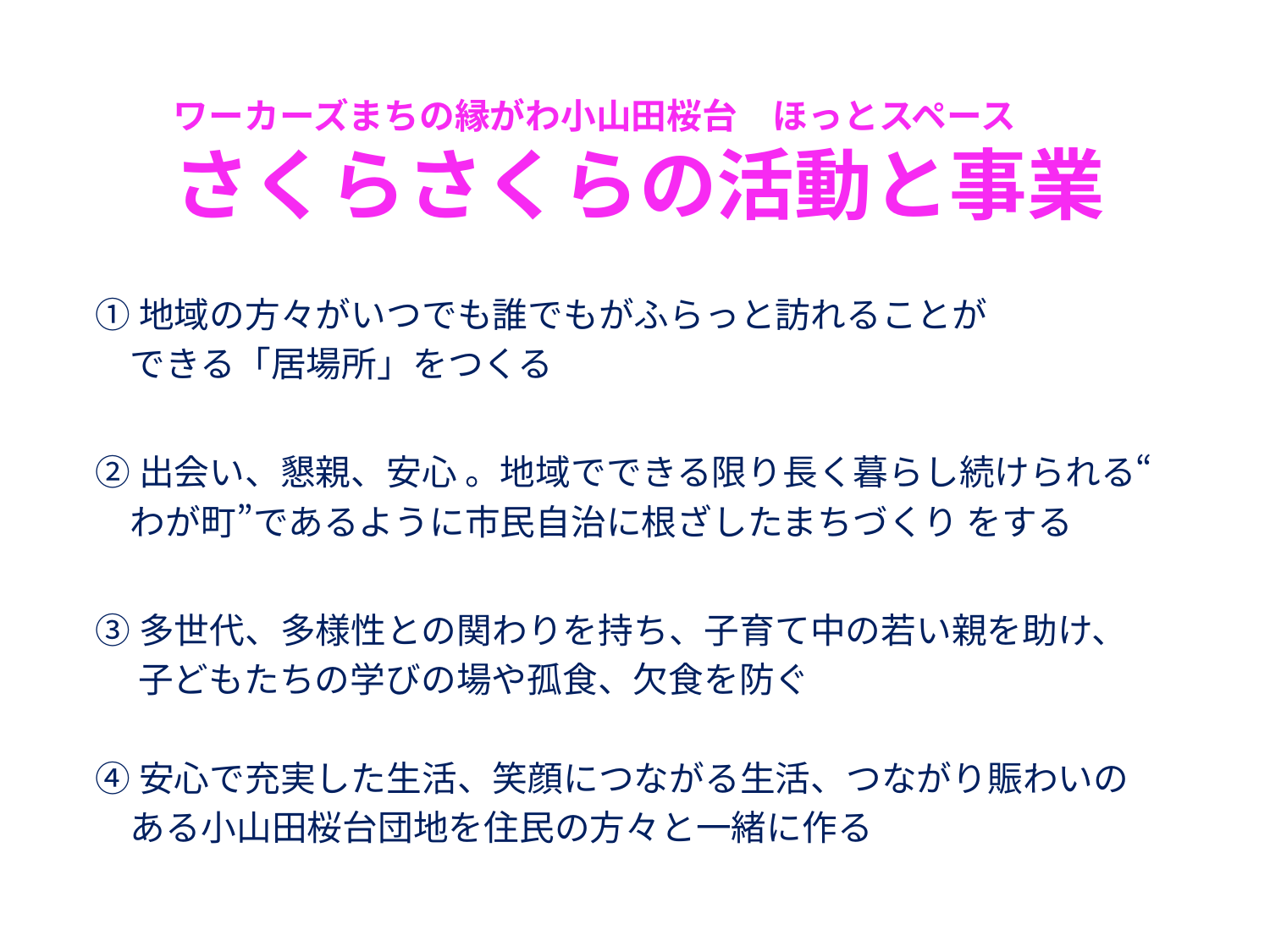

# ワーカーズまちの縁がわ小山田桜台　ほっとスペース 　　　さくらさくらの活動と事業
①地域の方々がいつでも誰でもがふらっと訪れることが
　できる「居場所」をつくる

②出会い、懇親、安心 。地域でできる限り長く暮らし続けられる“
　わが町”であるように市民自治に根ざしたまちづくり をする

③多世代、多様性との関わりを持ち、子育て中の若い親を助け、
　 子どもたちの学びの場や孤食、欠食を防ぐ

④安心で充実した生活、笑顔につながる生活、つながり賑わいの
　ある小山田桜台団地を住民の方々と一緒に作る